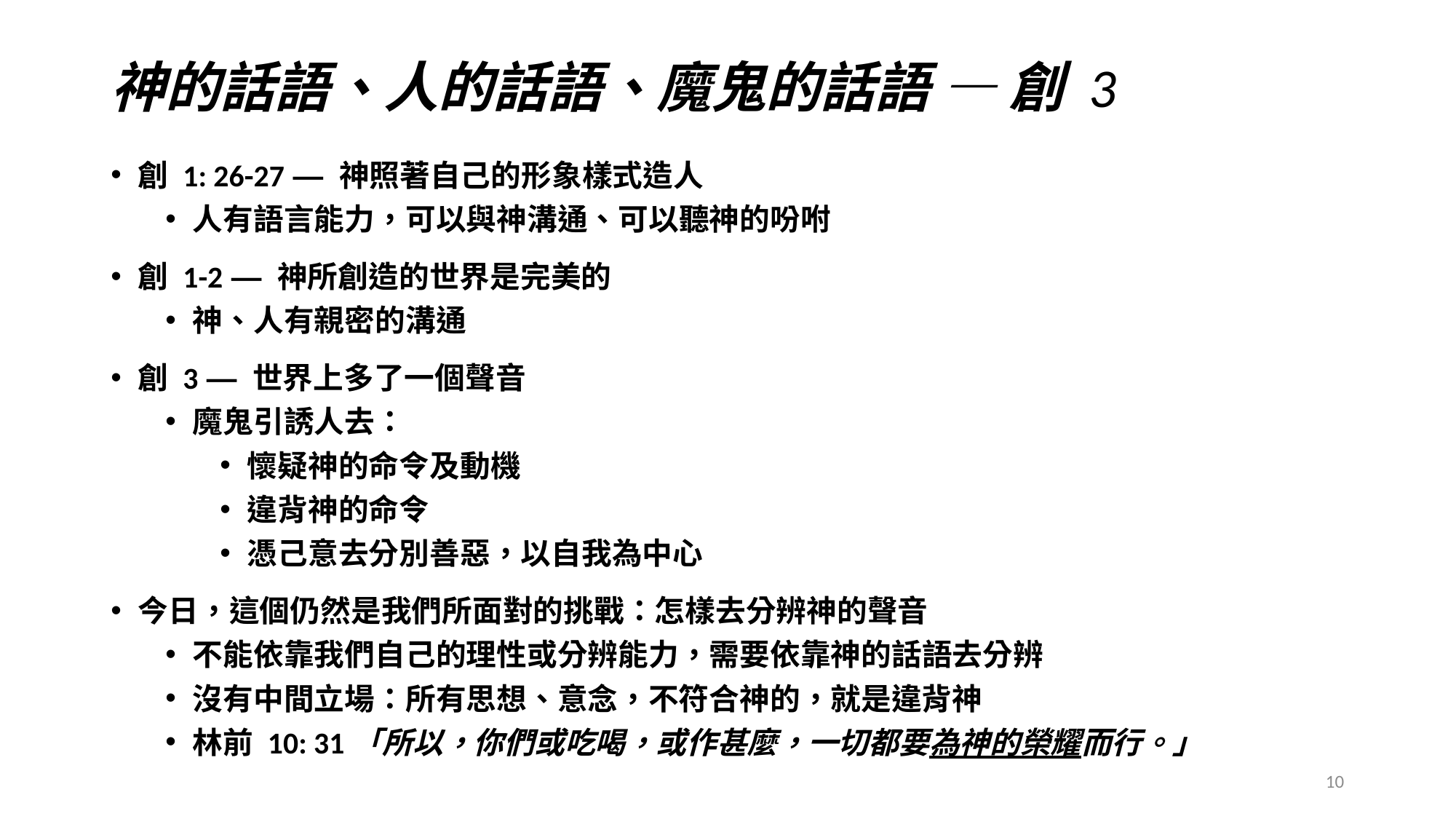

# 神的話語、人的話語、魔鬼的話語 — 創 3
創 1: 26-27 — 神照著自己的形象樣式造人
人有語言能力，可以與神溝通、可以聽神的吩咐
創 1-2 — 神所創造的世界是完美的
神、人有親密的溝通
創 3 — 世界上多了一個聲音
魔鬼引誘人去：
懷疑神的命令及動機
違背神的命令
憑己意去分別善惡，以自我為中心
今日，這個仍然是我們所面對的挑戰：怎樣去分辨神的聲音
不能依靠我們自己的理性或分辨能力，需要依靠神的話語去分辨
沒有中間立場：所有思想、意念，不符合神的，就是違背神
林前 10: 31「所以，你們或吃喝，或作甚麼，一切都要為神的榮耀而行。」
10